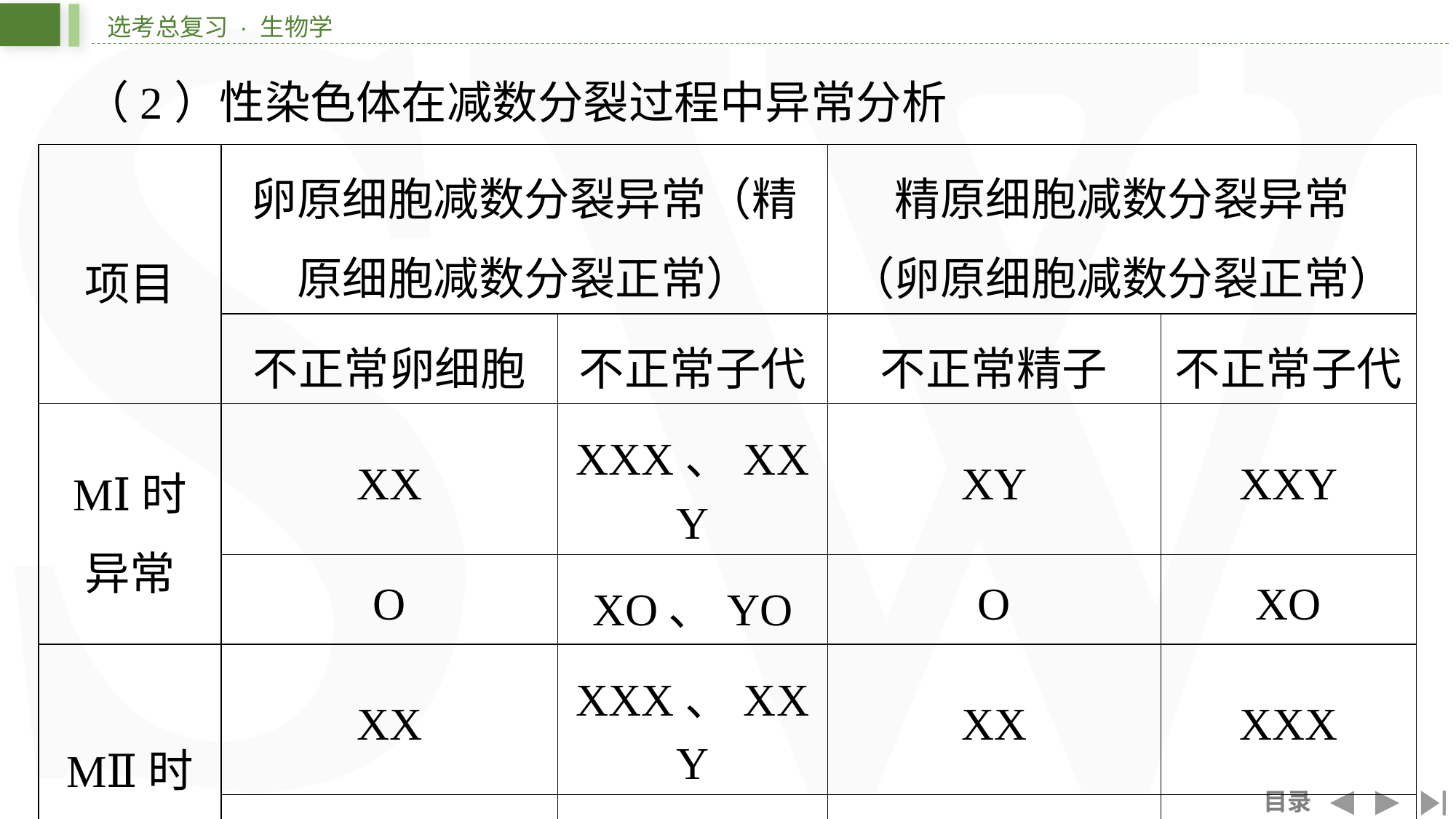

（2）性染色体在减数分裂过程中异常分析
| 项目 | 卵原细胞减数分裂异常（精 原细胞减数分裂正常） |  | 精原细胞减数分裂异常 （卵原细胞减数分裂正常） |  |
| --- | --- | --- | --- | --- |
|  | 不正常卵细胞 | 不正常子代 | 不正常精子 | 不正常子代 |
| MⅠ时 异常 | XX | XXX、XXY | XY | XXY |
|  | O | XO、YO | O | XO |
| MⅡ时 异常 | XX | XXX、XXY | XX | XXX |
|  | O | XO、YO | YY | XYY |
|  | — | — | O | XO |